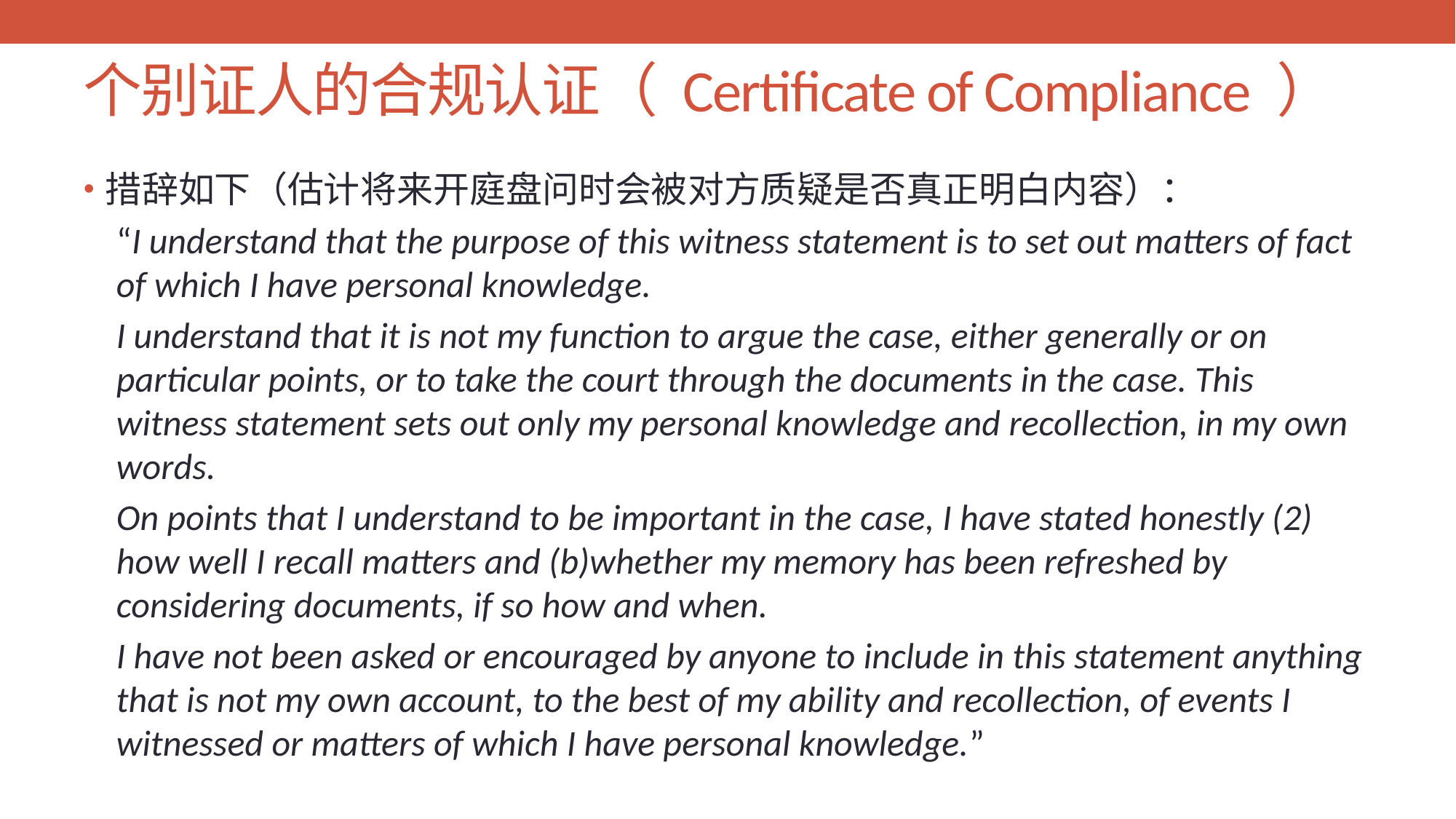

# 个别证人的合规认证（ Certificate of Compliance ）
措辞如下（估计将来开庭盘问时会被对方质疑是否真正明白内容）：
“I understand that the purpose of this witness statement is to set out matters of fact of which I have personal knowledge.
I understand that it is not my function to argue the case, either generally or on particular points, or to take the court through the documents in the case. This witness statement sets out only my personal knowledge and recollection, in my own words.
On points that I understand to be important in the case, I have stated honestly (2) how well I recall matters and (b)whether my memory has been refreshed by considering documents, if so how and when.
I have not been asked or encouraged by anyone to include in this statement anything that is not my own account, to the best of my ability and recollection, of events I witnessed or matters of which I have personal knowledge.”